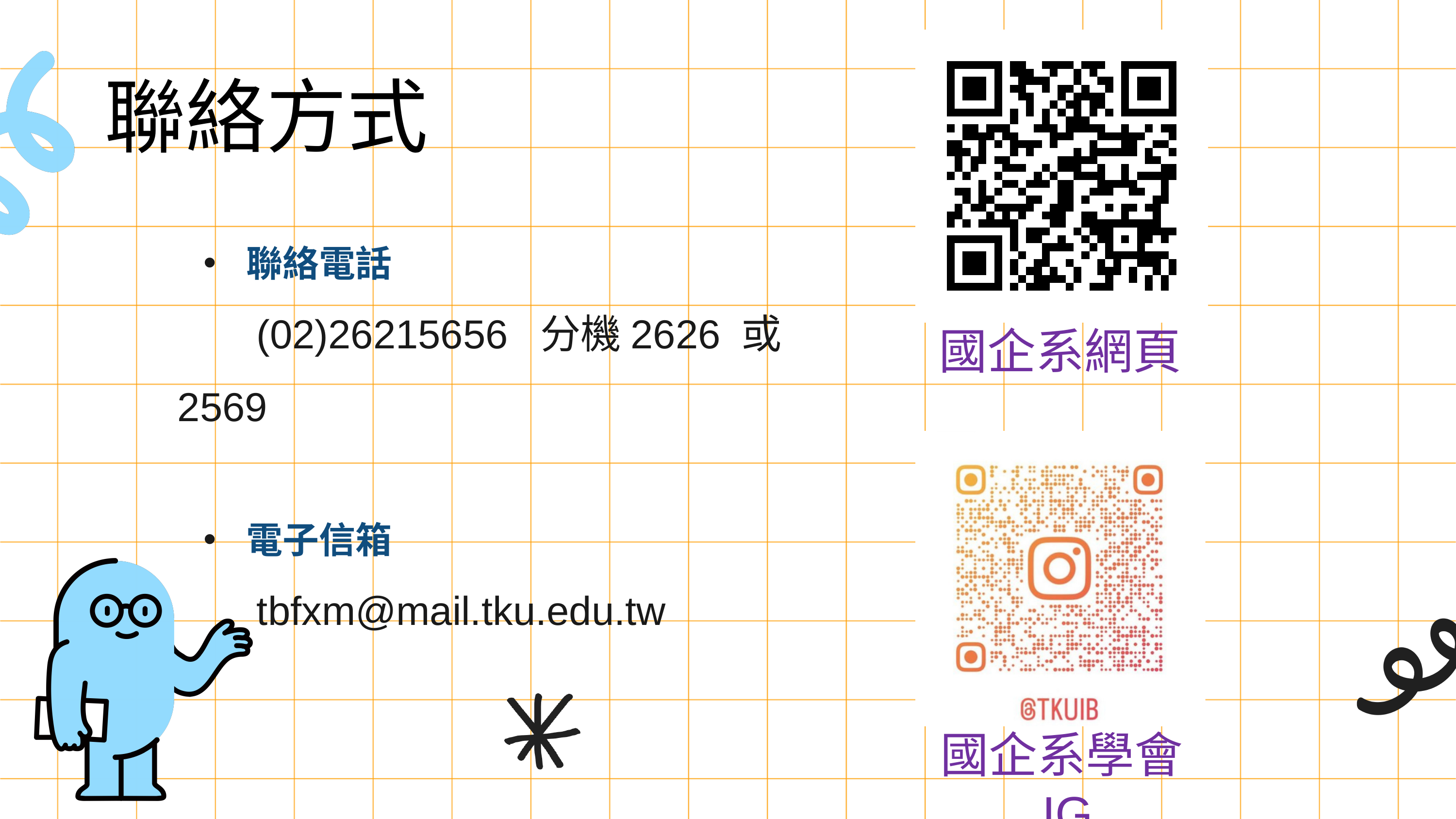

聯絡方式
 聯絡電話
       (02)26215656  分機2626 或 2569

 電子信箱
       tbfxm@mail.tku.edu.tw
國企系網頁

國企系學會IG